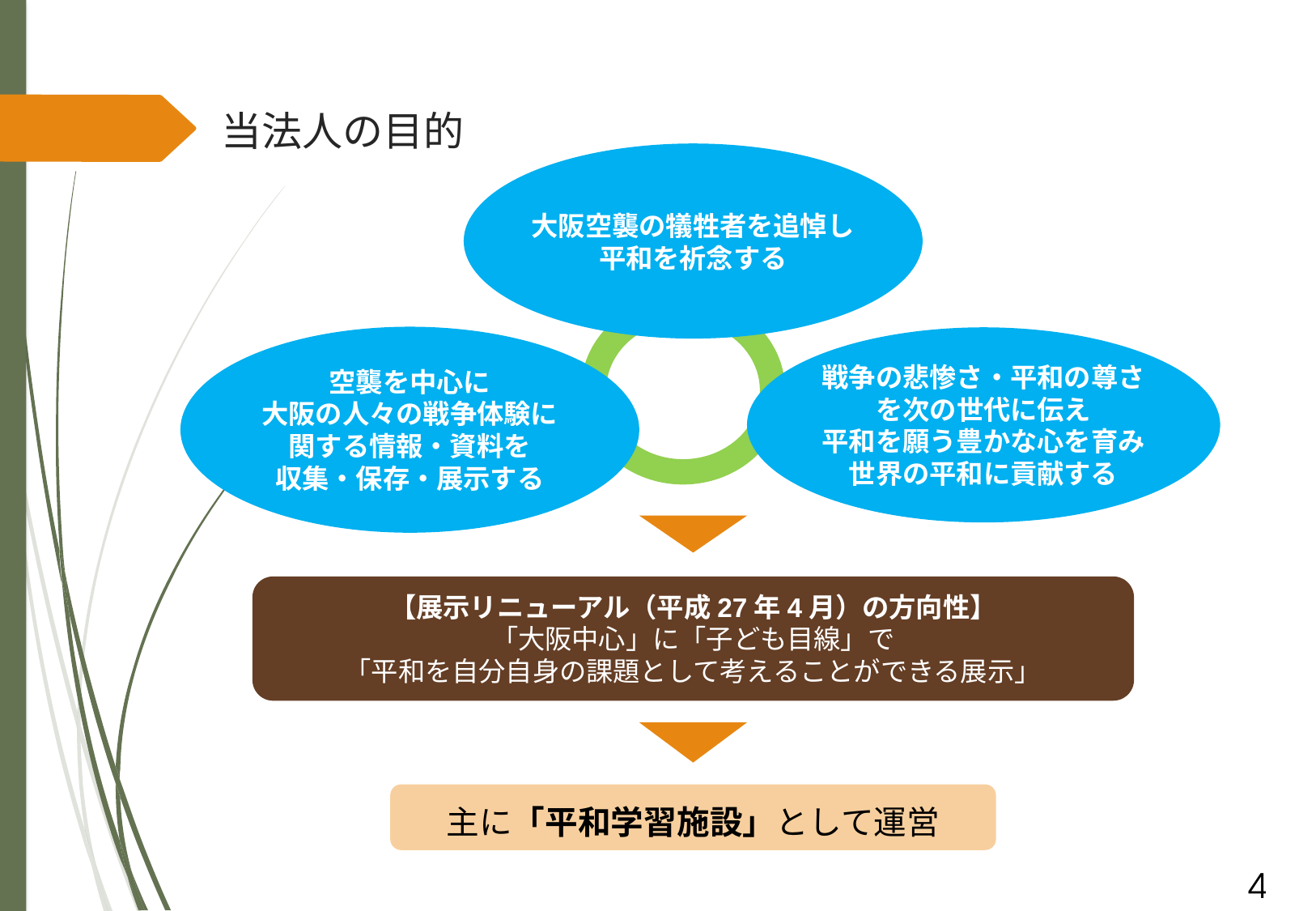

# 当法人の目的
大阪空襲の犠牲者を追悼し平和を祈念する

空襲を中心に
大阪の人々の戦争体験に
関する情報・資料を
収集・保存・展示する
戦争の悲惨さ・平和の尊さを次の世代に伝え
平和を願う豊かな心を育み
世界の平和に貢献する

【展示リニューアル（平成27年4月）の方向性】
「大阪中心」に「子ども目線」で
「平和を自分自身の課題として考えることができる展示」

主に「平和学習施設」として運営
4